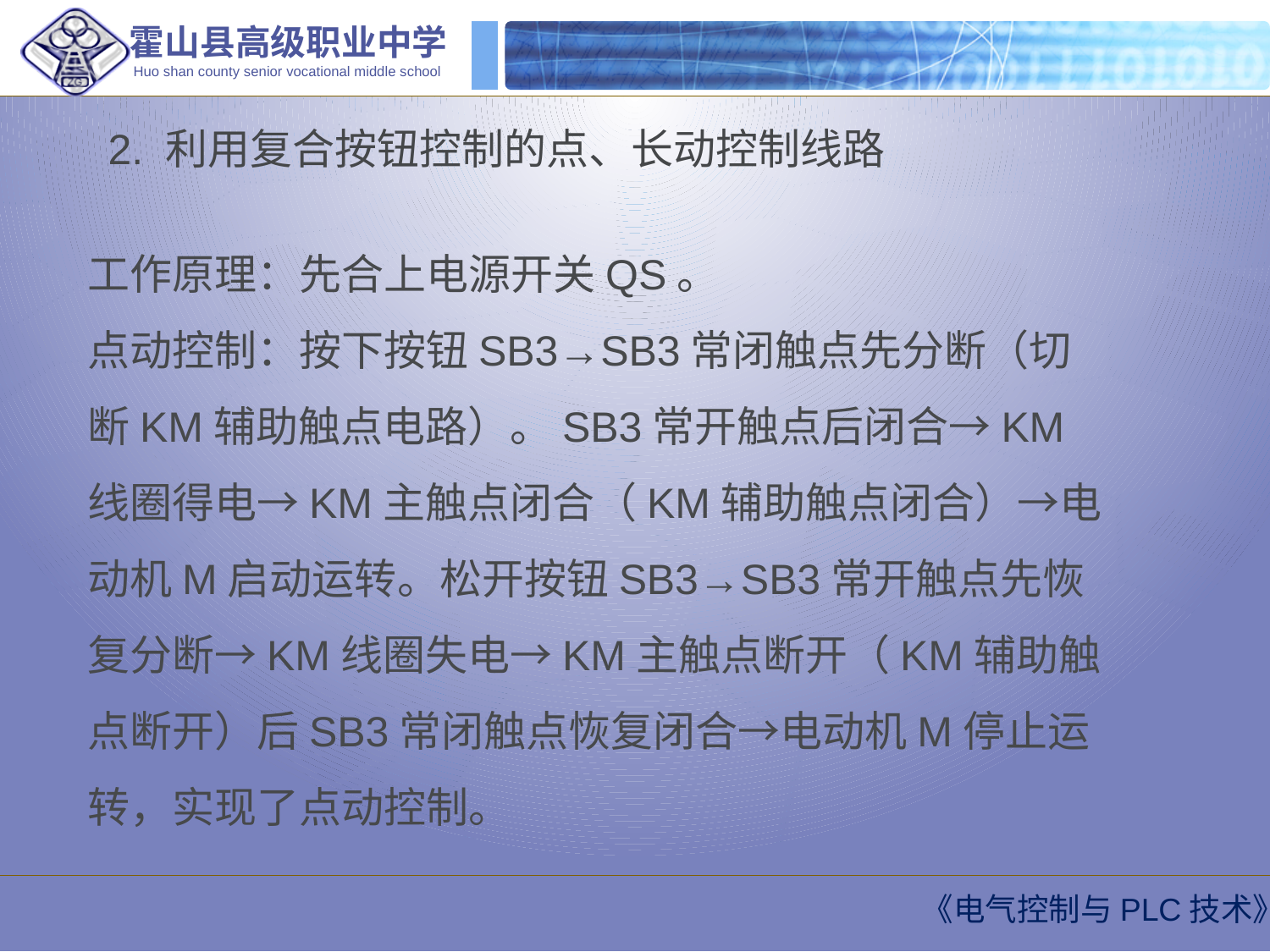

2. 利用复合按钮控制的点、长动控制线路
工作原理：先合上电源开关QS。
点动控制：按下按钮SB3→SB3常闭触点先分断（切断KM辅助触点电路）。SB3常开触点后闭合→KM线圈得电→KM主触点闭合（KM辅助触点闭合）→电动机M启动运转。松开按钮SB3→SB3常开触点先恢复分断→KM线圈失电→KM主触点断开（KM辅助触点断开）后SB3常闭触点恢复闭合→电动机M停止运转，实现了点动控制。